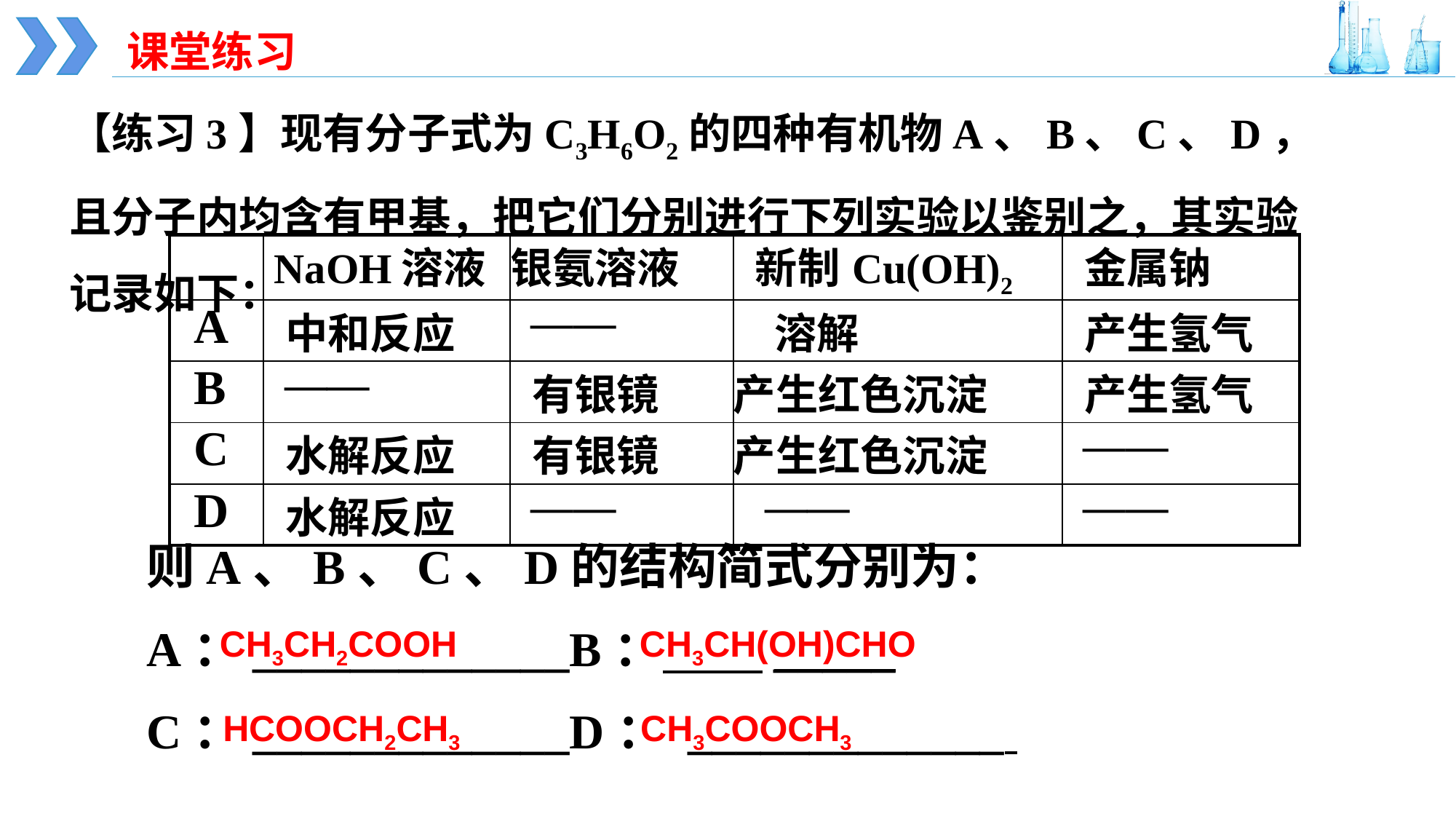

课堂练习
【练习3】现有分子式为C3H6O2的四种有机物A、B、C、D，且分子内均含有甲基，把它们分别进行下列实验以鉴别之，其实验记录如下：
|  | NaOH溶液 | 银氨溶液 | 新制Cu(OH)2 | 金属钠 |
| --- | --- | --- | --- | --- |
| A | 中和反应 | —— | 溶解 | 产生氢气 |
| B | —— | 有银镜 | 产生红色沉淀 | 产生氢气 |
| C | 水解反应 | 有银镜 | 产生红色沉淀 | —— |
| D | 水解反应 | —— | —— | —— |
则A、B、C、D的结构简式分别为：
A：_____________B：         _____
C：_____________D： _____________
CH3CH2COOH
CH3CH(OH)CHO
HCOOCH2CH3
CH3COOCH3